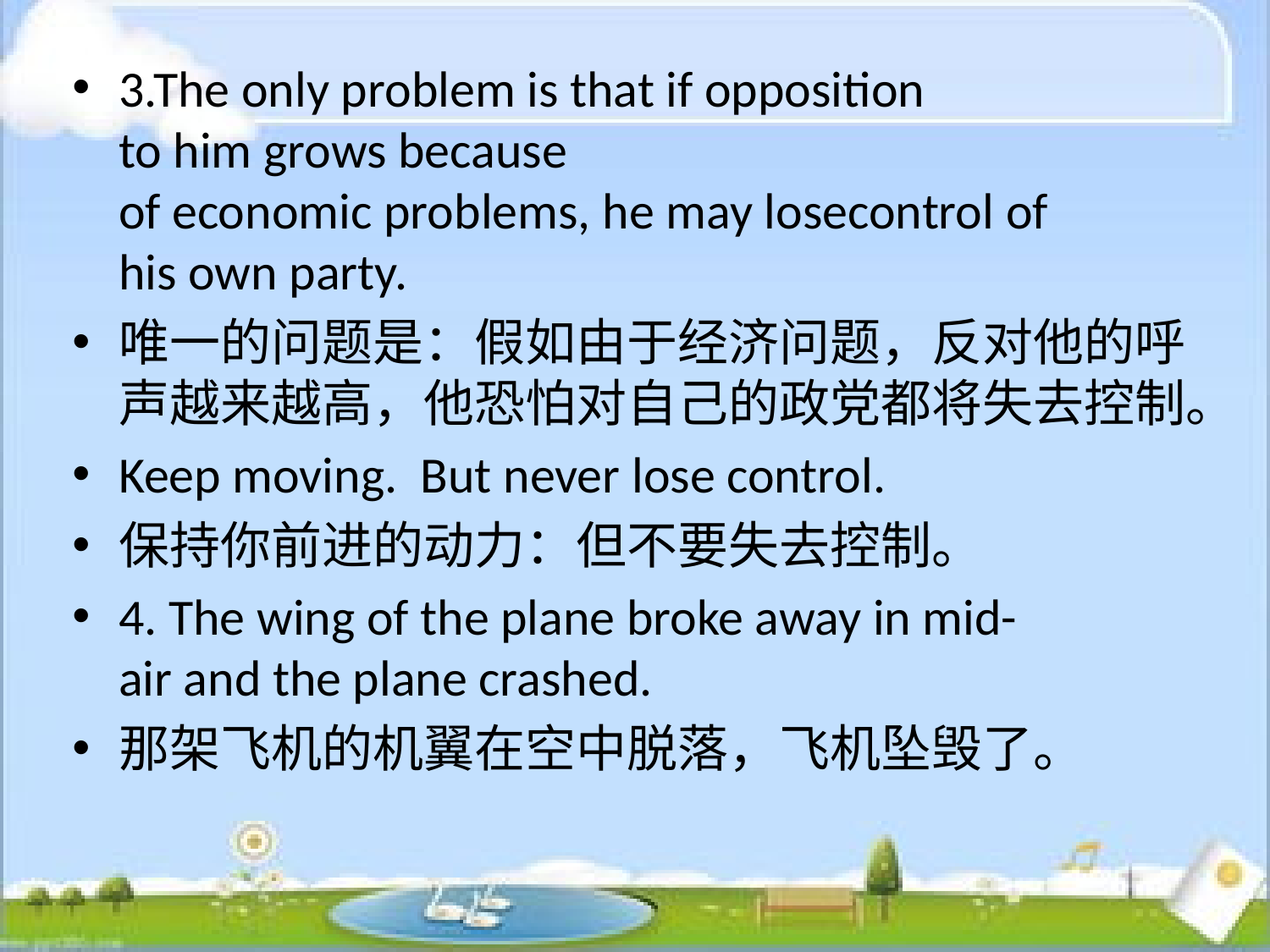

3.The only problem is that if opposition to him grows because of economic problems, he may losecontrol of his own party.
唯一的问题是：假如由于经济问题，反对他的呼声越来越高，他恐怕对自己的政党都将失去控制。
Keep moving.  But never lose control.
保持你前进的动力：但不要失去控制。
4. The wing of the plane broke away in mid-air and the plane crashed.
那架飞机的机翼在空中脱落，飞机坠毁了。